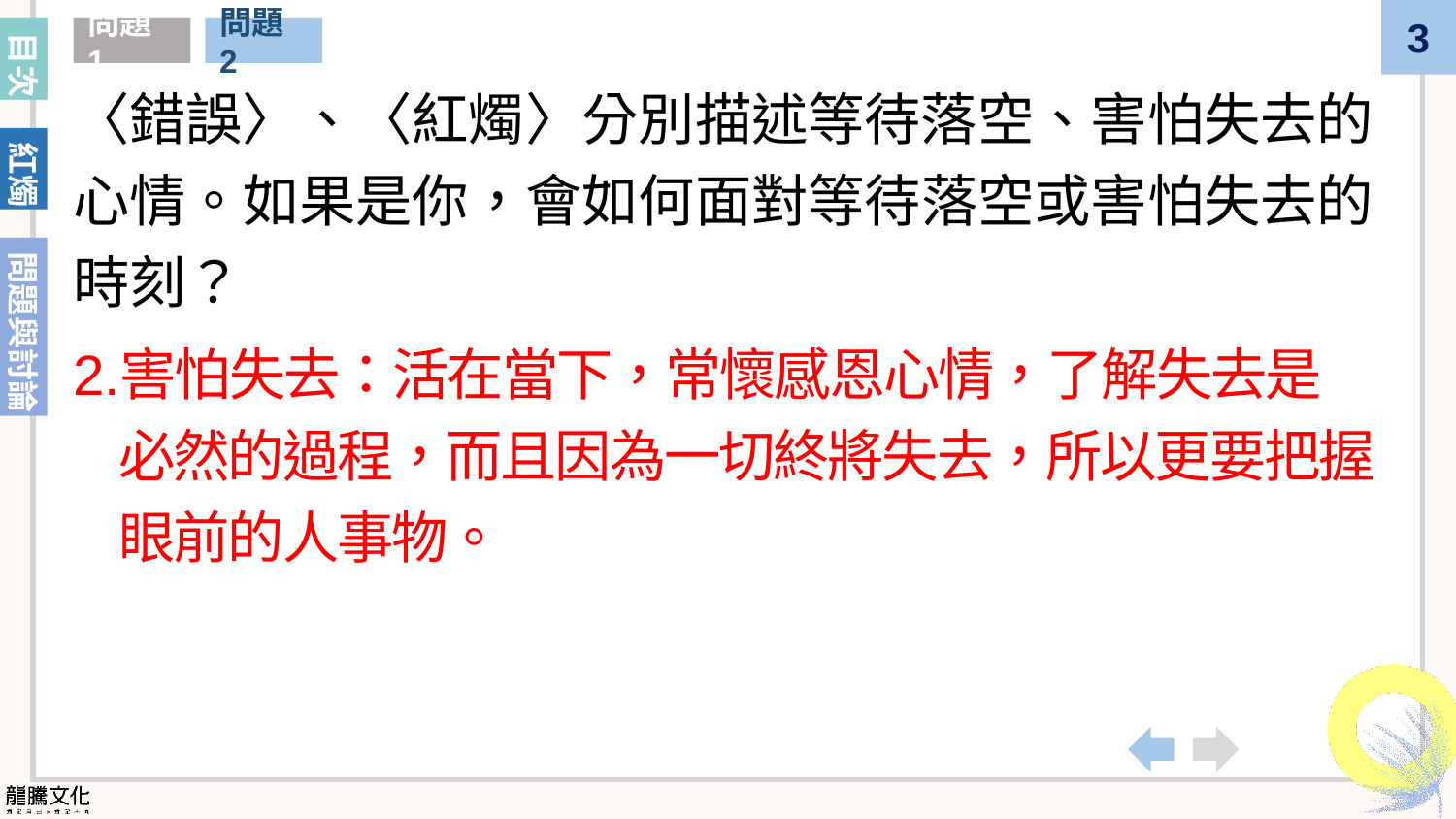

目次
問題1
問題2
〈錯誤〉、〈紅燭〉分別描述等待落空、害怕失去的心情。如果是你，會如何面對等待落空或害怕失去的時刻？
害怕失去：活在當下，常懷感恩心情，了解失去是必然的過程，而且因為一切終將失去，所以更要把握眼前的人事物。